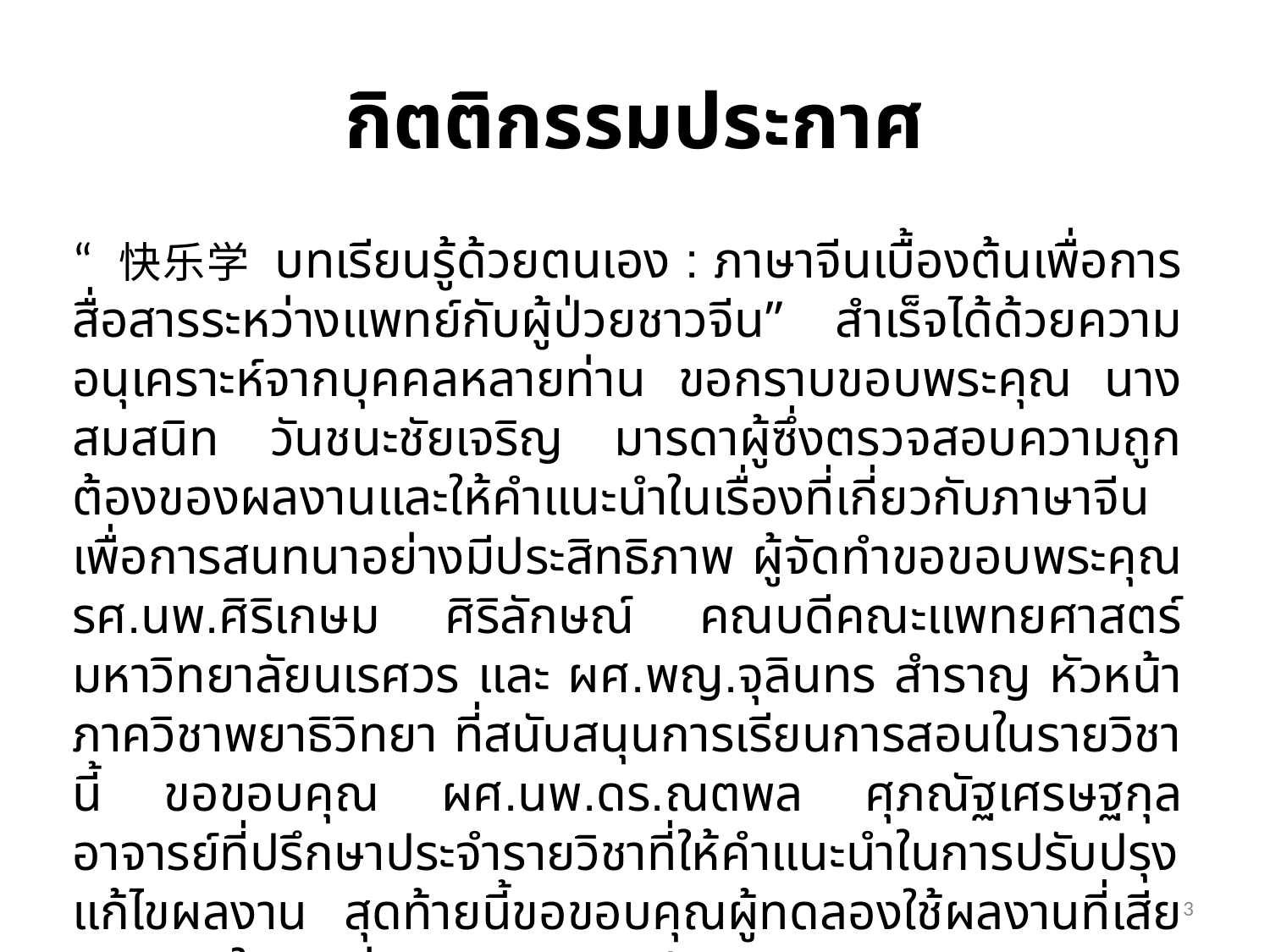

# กิตติกรรมประกาศ
“ 快乐学 บทเรียนรู้ด้วยตนเอง : ภาษาจีนเบื้องต้นเพื่อการสื่อสารระหว่างแพทย์กับผู้ป่วยชาวจีน” สำเร็จได้ด้วยความอนุเคราะห์จากบุคคลหลายท่าน ขอกราบขอบพระคุณ นางสมสนิท วันชนะชัยเจริญ มารดาผู้ซึ่งตรวจสอบความถูกต้องของผลงานและให้คำแนะนำในเรื่องที่เกี่ยวกับภาษาจีน เพื่อการสนทนาอย่างมีประสิทธิภาพ ผู้จัดทำขอขอบพระคุณ รศ.นพ.ศิริเกษม ศิริลักษณ์ คณบดีคณะแพทยศาสตร์ มหาวิทยาลัยนเรศวร และ ผศ.พญ.จุลินทร สำราญ หัวหน้าภาควิชาพยาธิวิทยา ที่สนับสนุนการเรียนการสอนในรายวิชานี้ ขอขอบคุณ ผศ.นพ.ดร.ณตพล ศุภณัฐเศรษฐกุล อาจารย์ที่ปรึกษาประจำรายวิชาที่ให้คำแนะนำในการปรับปรุงแก้ไขผลงาน สุดท้ายนี้ขอขอบคุณผู้ทดลองใช้ผลงานที่เสียสละเวลาในการร่วมทดสอบและประเมินผลงาน
3